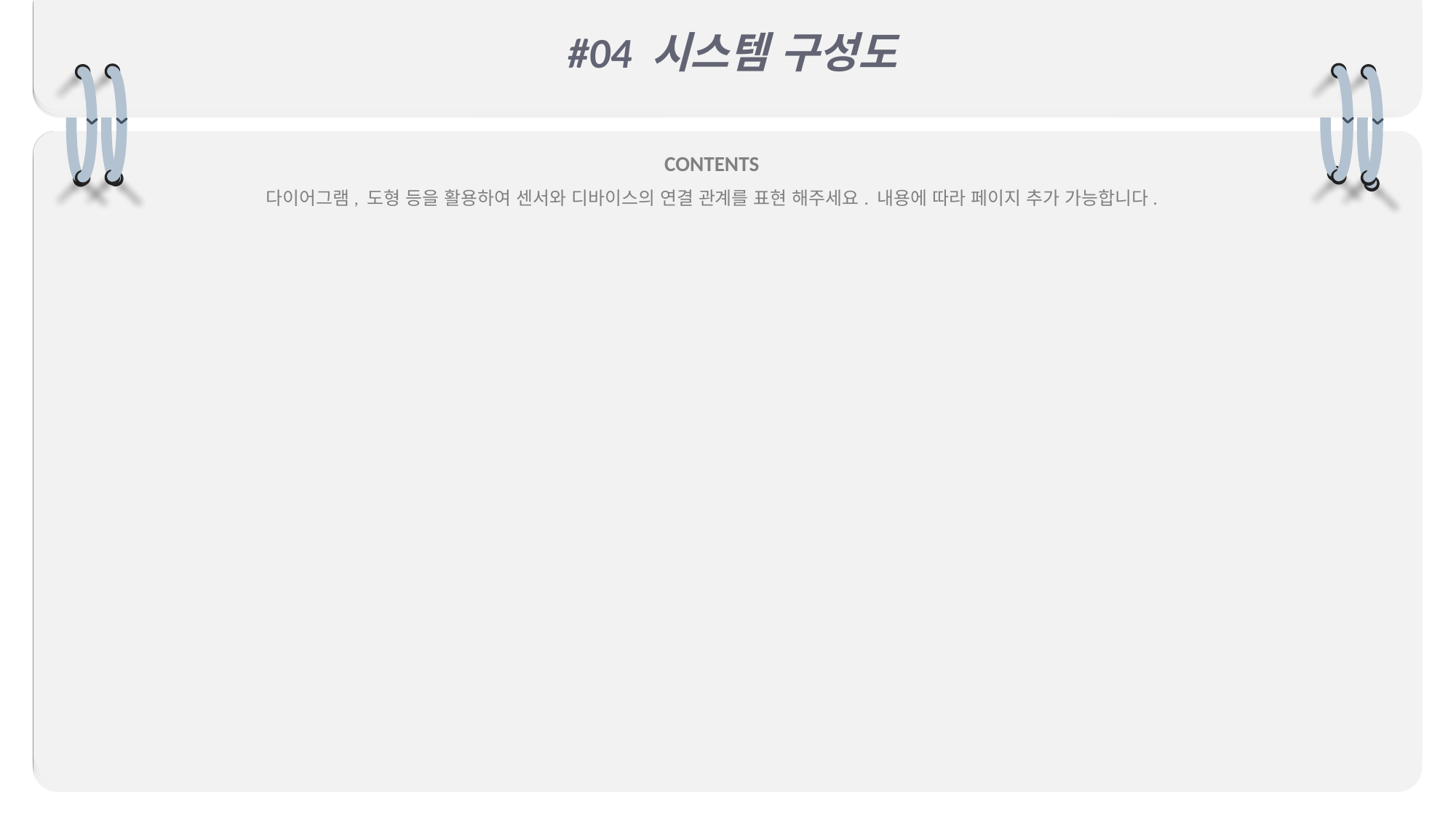

#04 시스템 구성도

CONTENTS
다이어그램, 도형 등을 활용하여 센서와 디바이스의 연결 관계를 표현 해주세요. 내용에 따라 페이지 추가 가능합니다.